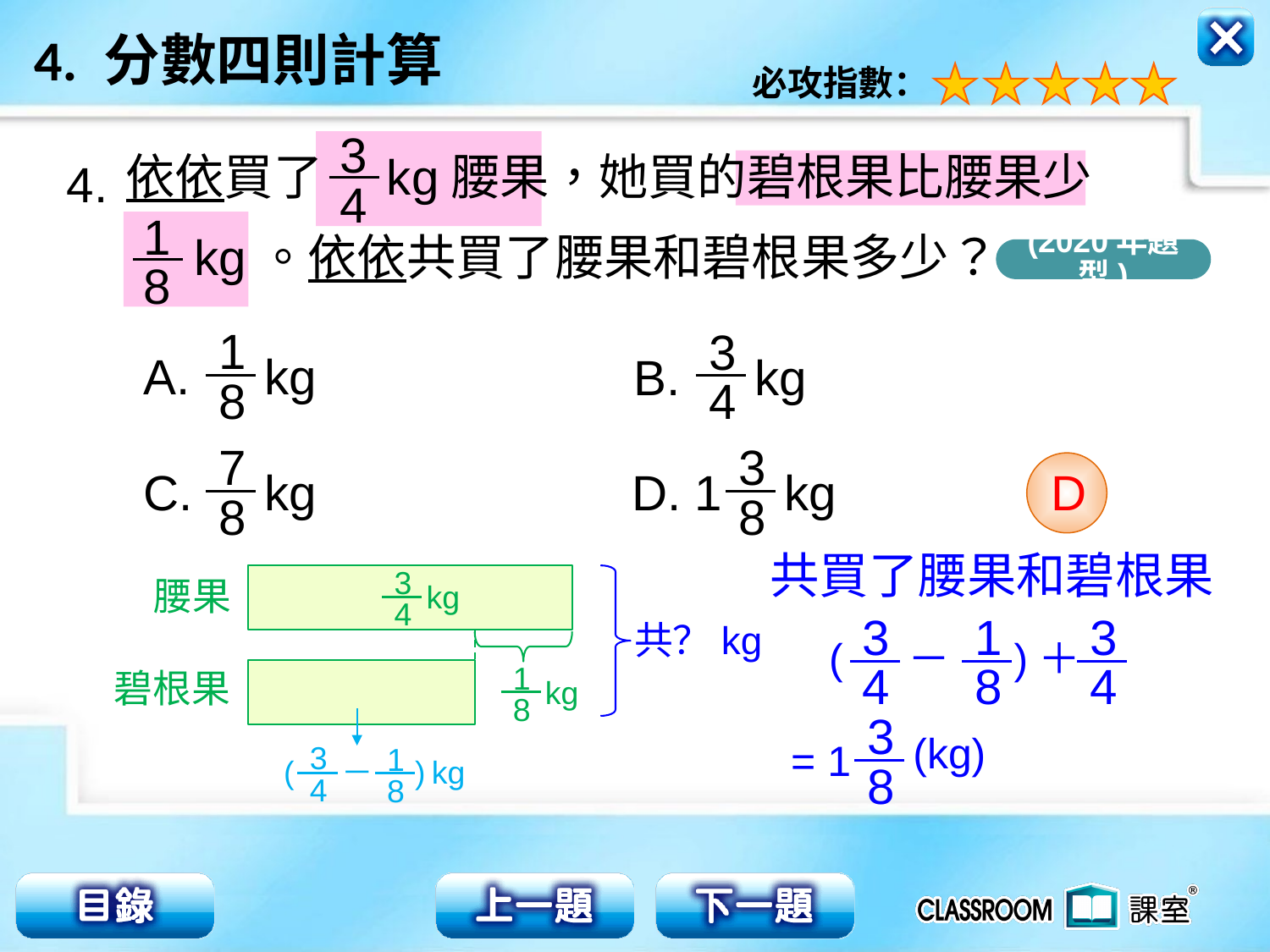

3
4

依依買了     kg腰果，她買的碧根果比腰果少
     kg。依依共買了腰果和碧根果多少？
4.

1
8

(2020年題型)
1
8
A.
kg
3
4
B.
kg
7
8
C.
kg
3
8
D. 1
kg

D
共買了腰果和碧根果
3
4
kg

腰果

3
4
1
8
3
4
(
－
)＋
共？kg
碧根果
1
8
kg

3
8
(kg)
= 1
3
4
1
8
(
－
) kg